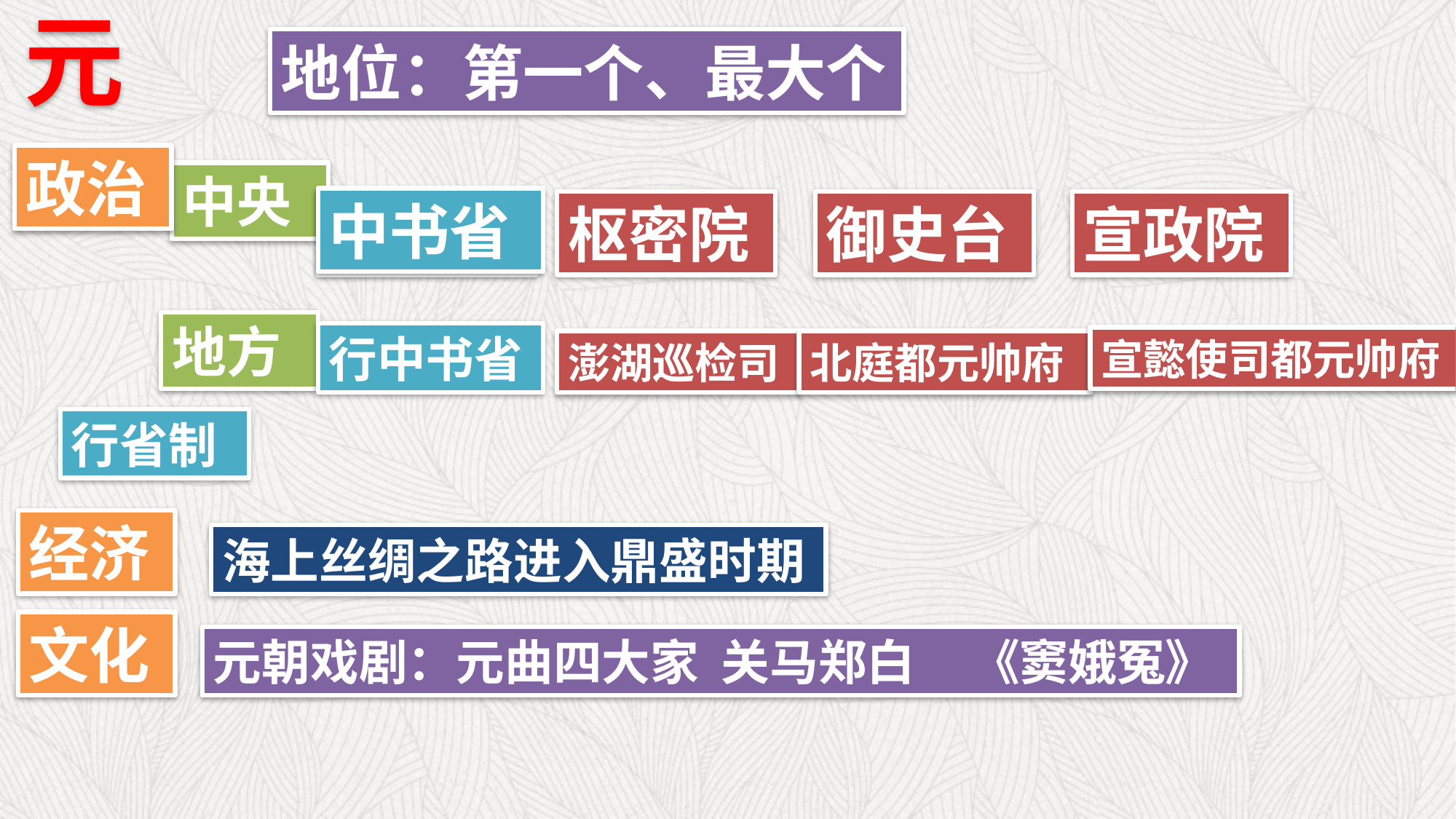

元
地位：第一个、最大个
政治
中央
中书省
中书省
枢密院
御史台
宣政院
地方
行中书省
宣懿使司都元帅府
澎湖巡检司
北庭都元帅府
行省制
经济
海上丝绸之路进入鼎盛时期
文化
元朝戏剧：元曲四大家  关马郑白     《窦娥冤》